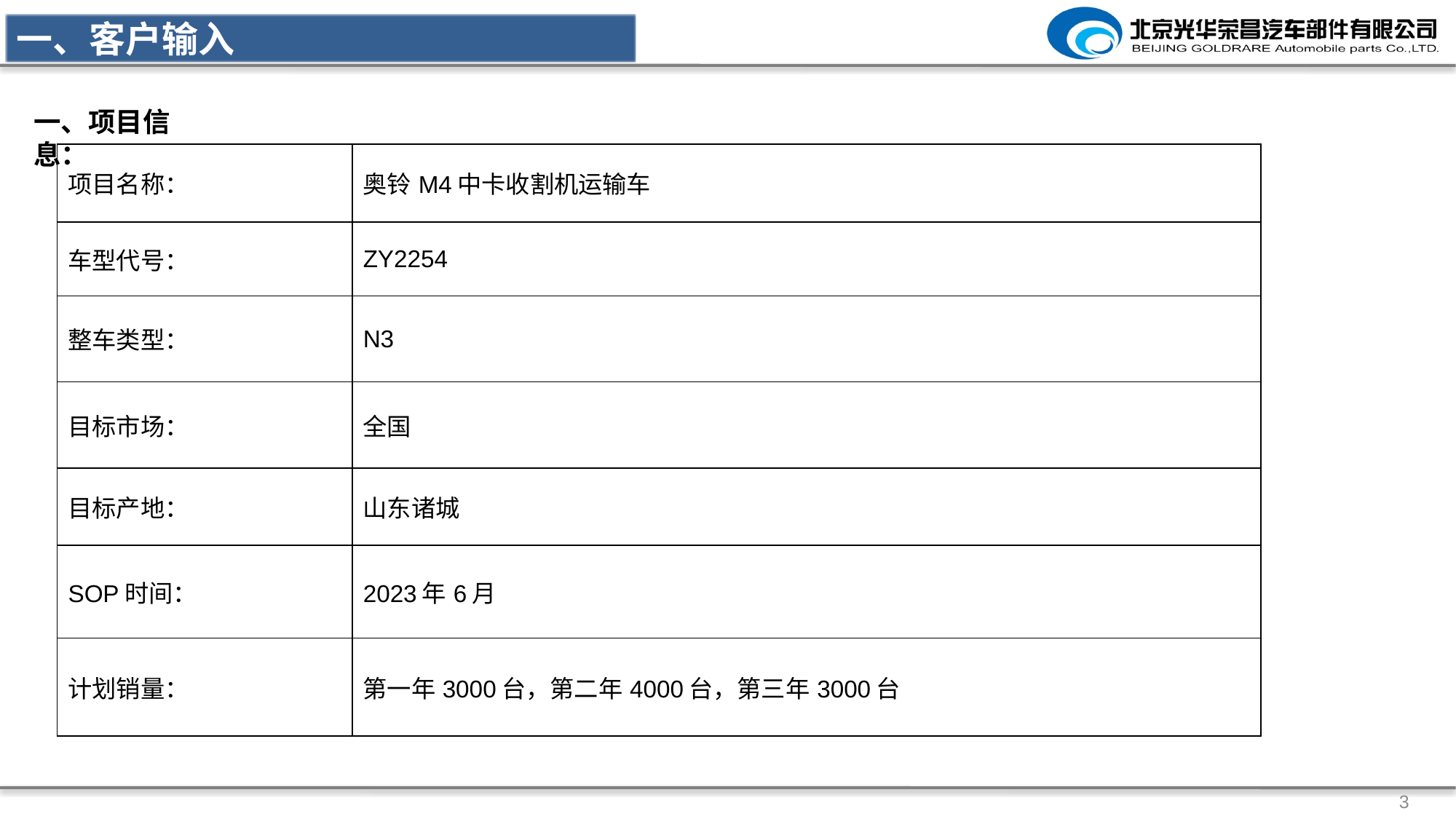

一、客户输入
一、项目信息：
| 项目名称： | 奥铃M4中卡收割机运输车 |
| --- | --- |
| 车型代号： | ZY2254 |
| 整车类型： | N3 |
| 目标市场： | 全国 |
| 目标产地： | 山东诸城 |
| SOP时间： | 2023年6月 |
| 计划销量： | 第一年3000台，第二年4000台，第三年3000台 |